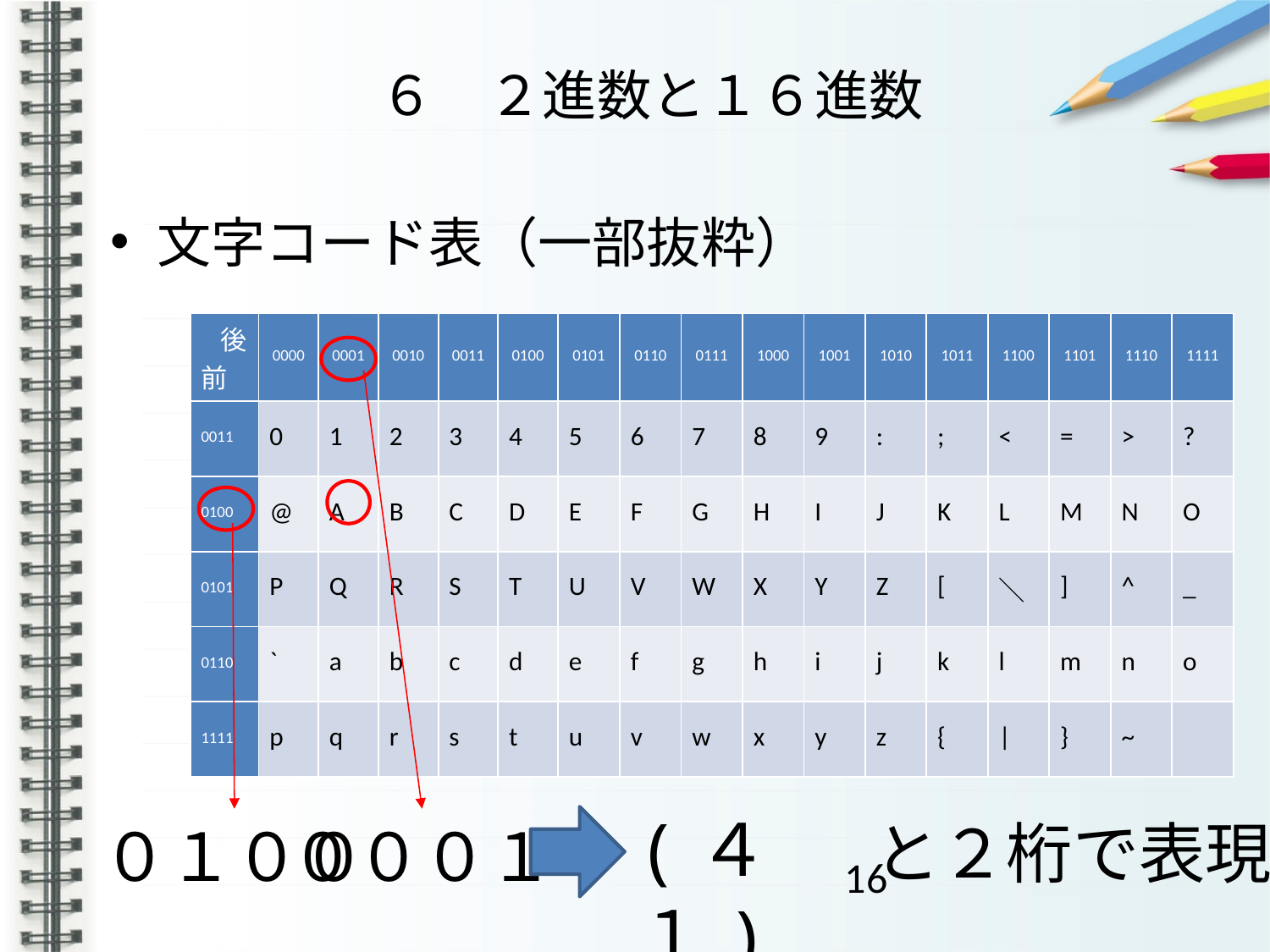

# ６　２進数と１６進数
文字コード表（一部抜粋）
| 後 前 | 0000 | 0001 | 0010 | 0011 | 0100 | 0101 | 0110 | 0111 | 1000 | 1001 | 1010 | 1011 | 1100 | 1101 | 1110 | 1111 |
| --- | --- | --- | --- | --- | --- | --- | --- | --- | --- | --- | --- | --- | --- | --- | --- | --- |
| 0011 | 0 | 1 | 2 | 3 | 4 | 5 | 6 | 7 | 8 | 9 | : | ; | < | = | > | ? |
| 0100 | @ | A | B | C | D | E | F | G | H | I | J | K | L | M | N | O |
| 0101 | P | Q | R | S | T | U | V | W | X | Y | Z | [ | ＼ | ] | ^ | \_ |
| 0110 | ` | a | b | c | d | e | f | g | h | i | j | k | l | m | n | o |
| 1111 | p | q | r | s | t | u | v | w | x | y | z | { | | | } | ~ |  |

(４１)

と２桁で表現
０１００
０００１
16